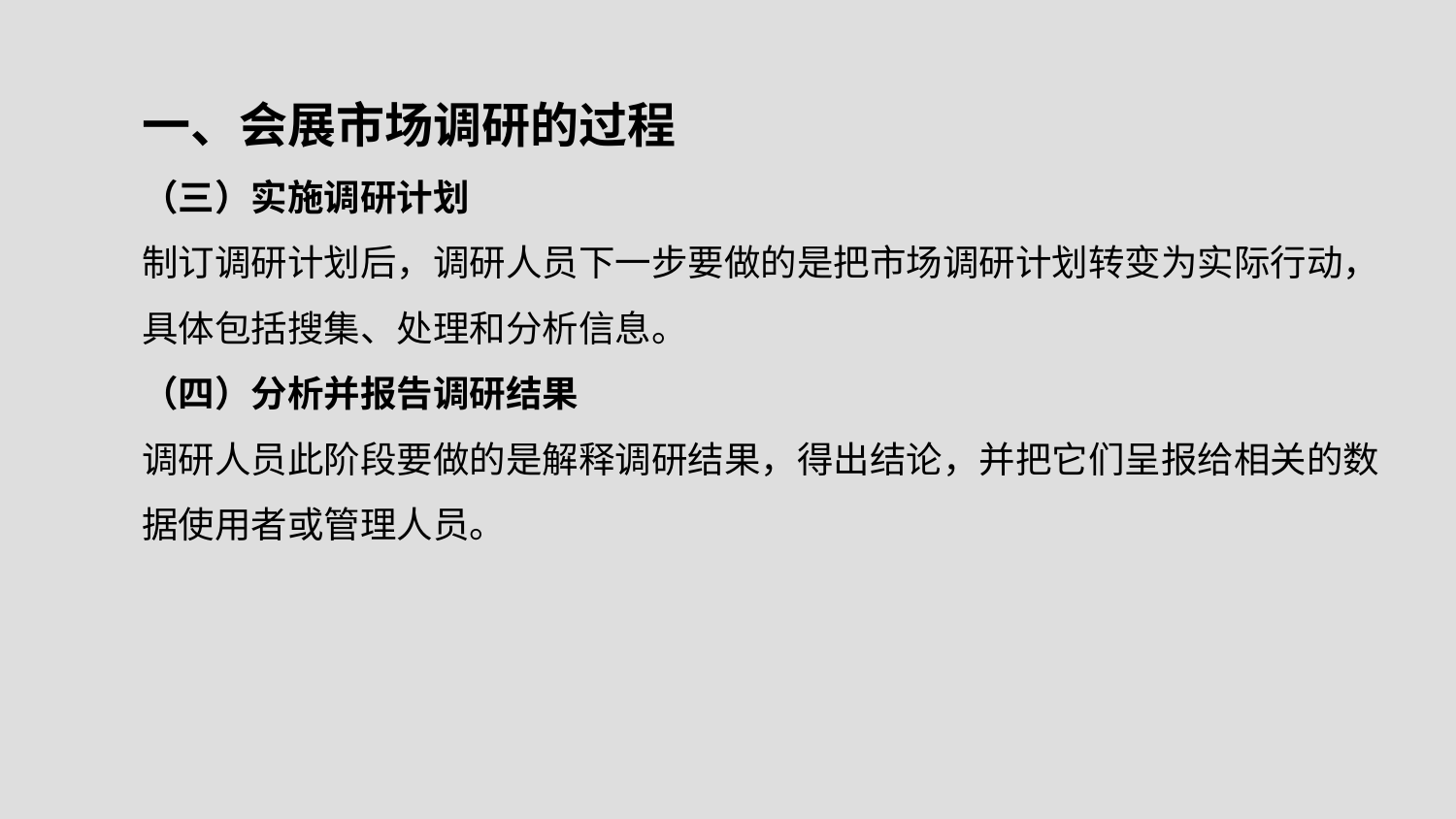

# 一、会展市场调研的过程 （三）实施调研计划 制订调研计划后，调研人员下一步要做的是把市场调研计划转变为实际行动，具体包括搜集、处理和分析信息。 （四）分析并报告调研结果 调研人员此阶段要做的是解释调研结果，得出结论，并把它们呈报给相关的数据使用者或管理人员。